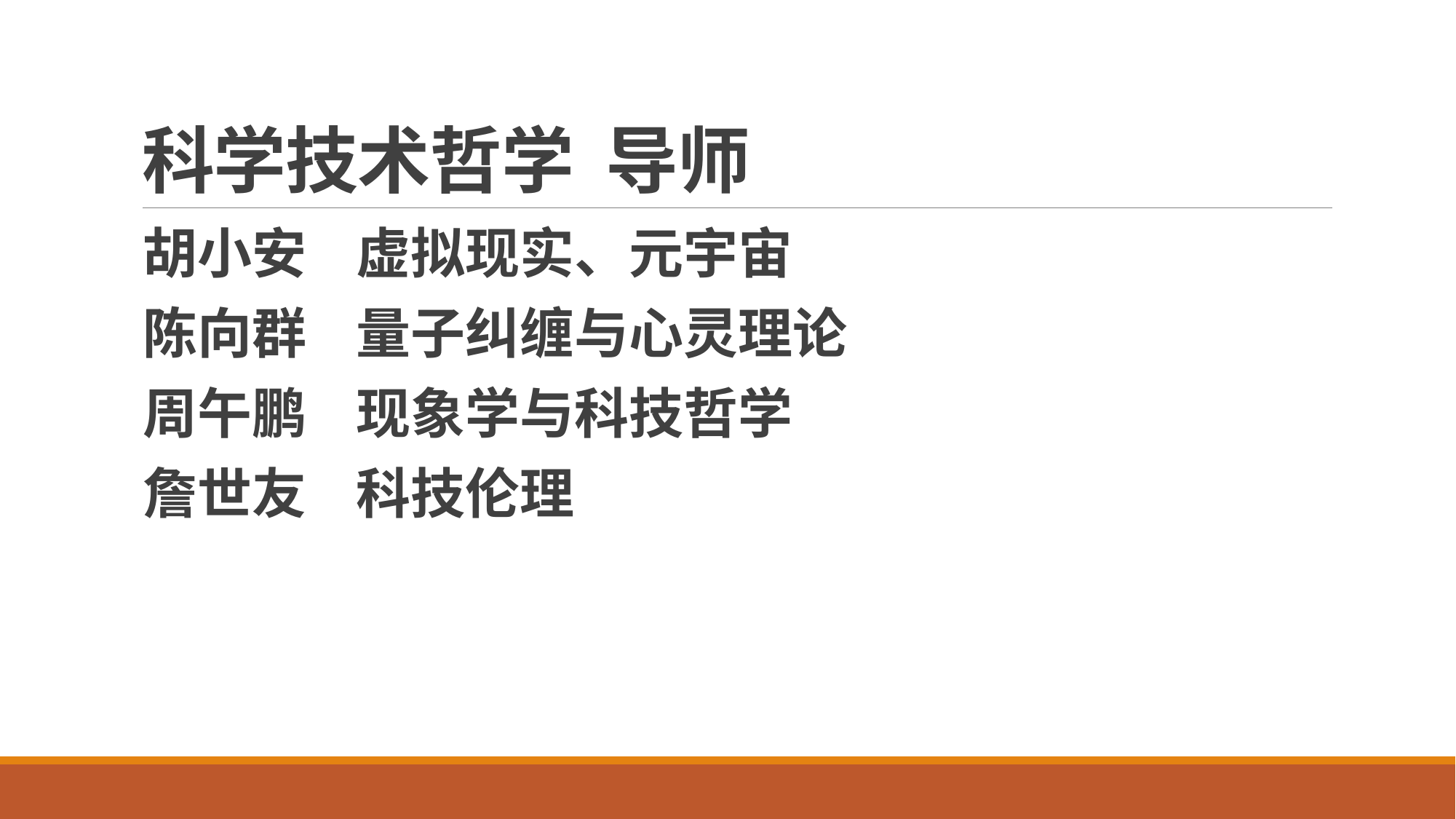

# 科学技术哲学  导师
胡小安    虚拟现实、元宇宙
陈向群    量子纠缠与心灵理论
周午鹏    现象学与科技哲学
詹世友    科技伦理